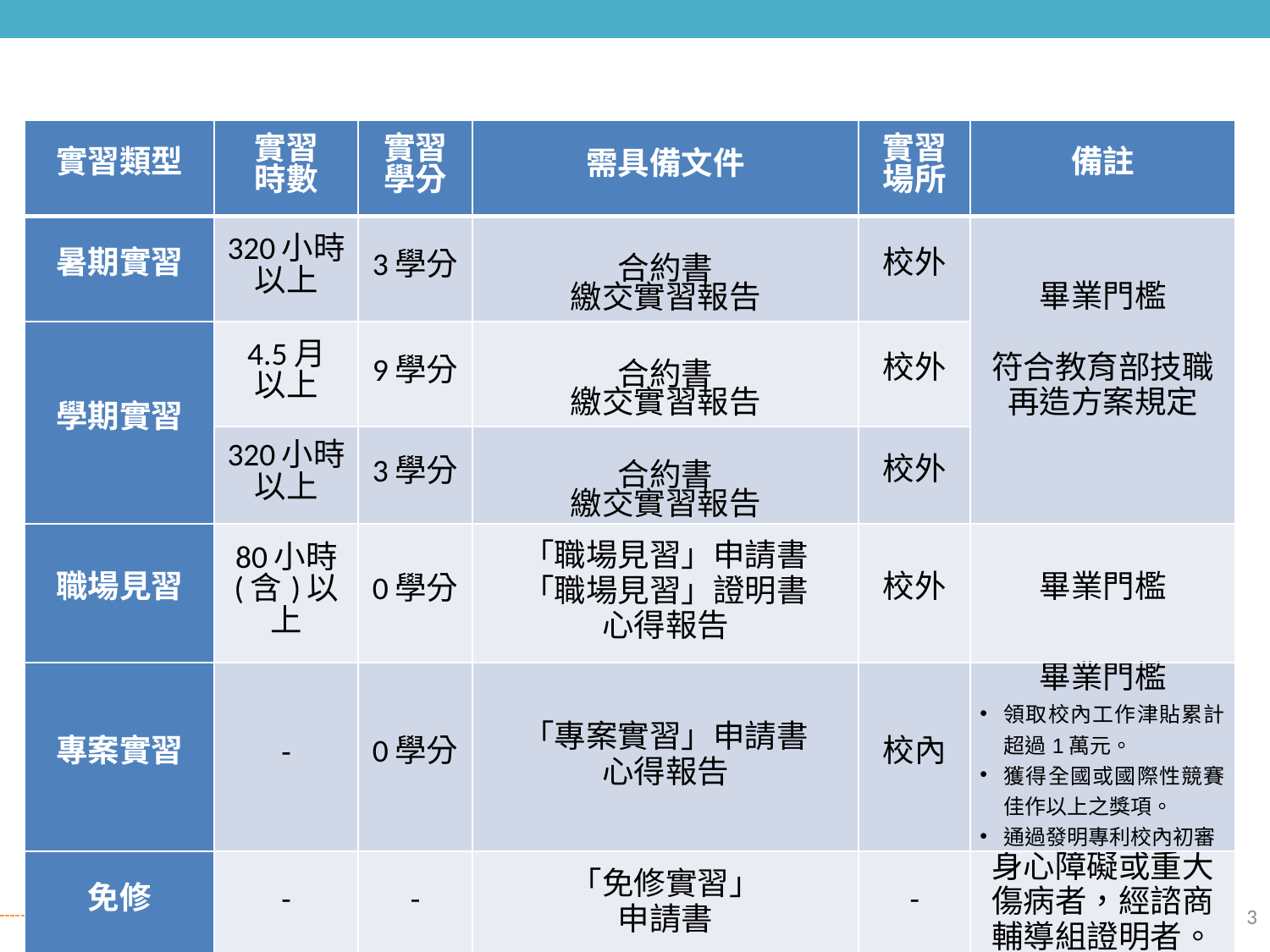

#
| 實習類型 | 實習 時數 | 實習 學分 | 需具備文件 | 實習 場所 | 備註 |
| --- | --- | --- | --- | --- | --- |
| 暑期實習 | 320小時以上 | 3學分 | 合約書 繳交實習報告 | 校外 | 畢業門檻 符合教育部技職再造方案規定 |
| 學期實習 | 4.5月 以上 | 9學分 | 合約書 繳交實習報告 | 校外 |  |
|  | 320小時以上 | 3學分 | 合約書 繳交實習報告 | 校外 |  |
| 職場見習 | 80小時 (含)以上 | 0學分 | 「職場見習」申請書 「職場見習」證明書 心得報告 | 校外 | 畢業門檻 |
| 專案實習 | - | 0學分 | 「專案實習」申請書 心得報告 | 校內 | 畢業門檻 領取校內工作津貼累計超過1萬元。 獲得全國或國際性競賽佳作以上之獎項。 通過發明專利校內初審 |
| 免修 | - | - | 「免修實習」 申請書 | - | 身心障礙或重大傷病者，經諮商輔導組證明者。 |
3